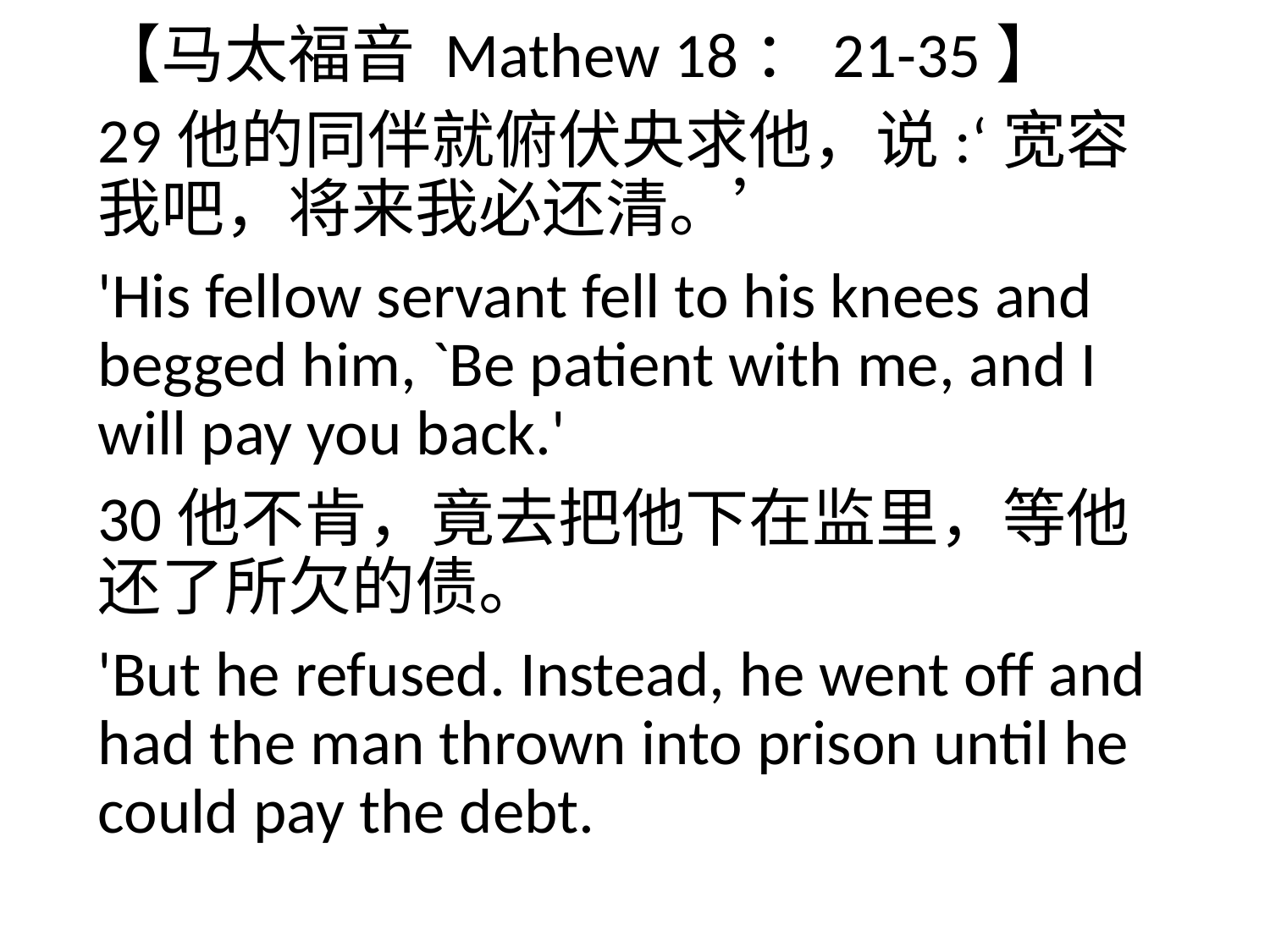

【马太福音 Mathew 18：21-35】
29他的同伴就俯伏央求他，说:‘宽容我吧，将来我必还清。’
'His fellow servant fell to his knees and begged him, `Be patient with me, and I will pay you back.'
30他不肯，竟去把他下在监里，等他还了所欠的债。
'But he refused. Instead, he went off and had the man thrown into prison until he could pay the debt.